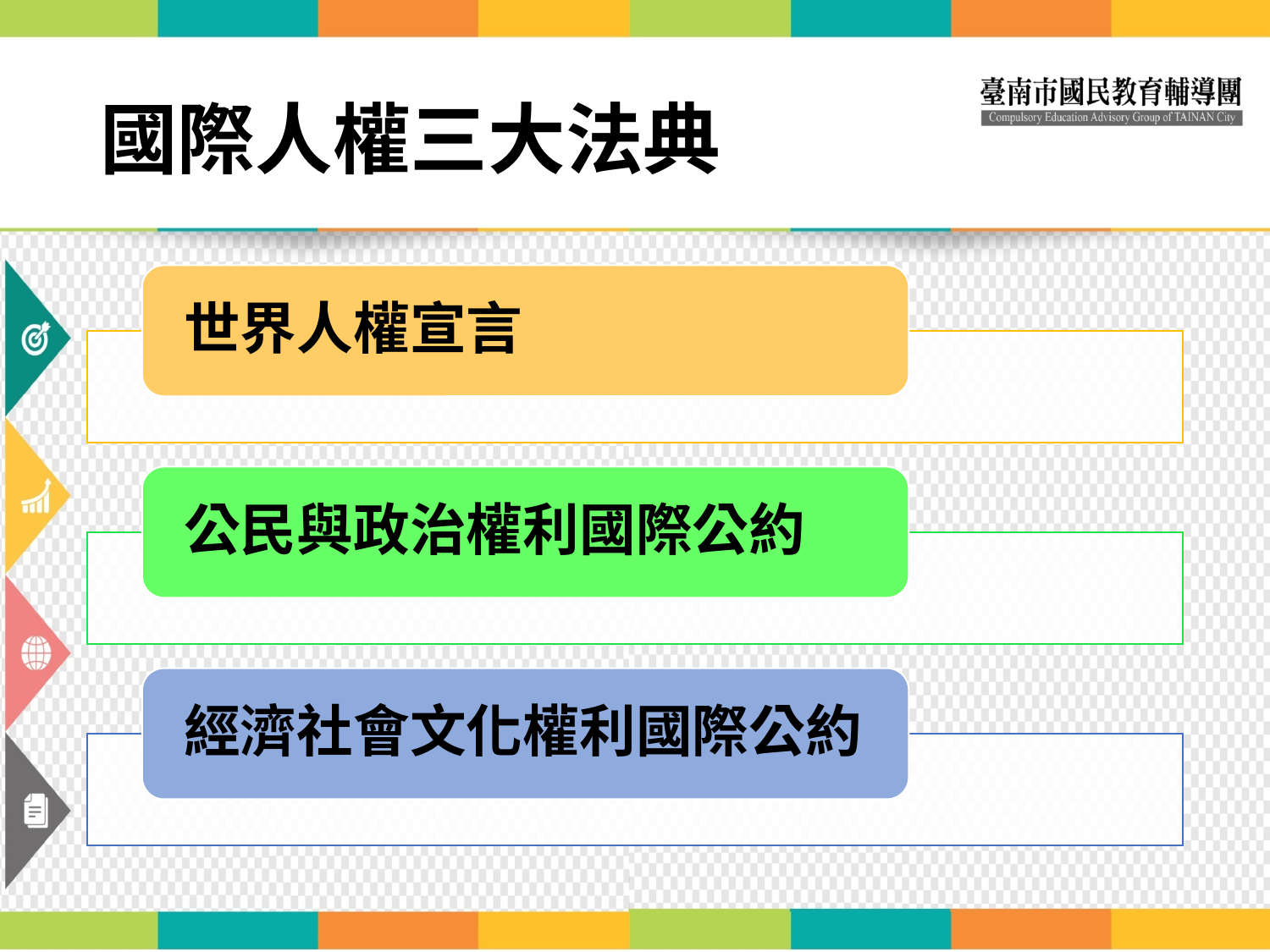

# 國際人權三大法典
世界人權宣言
公民與政治權利國際公約
經濟社會文化權利國際公約